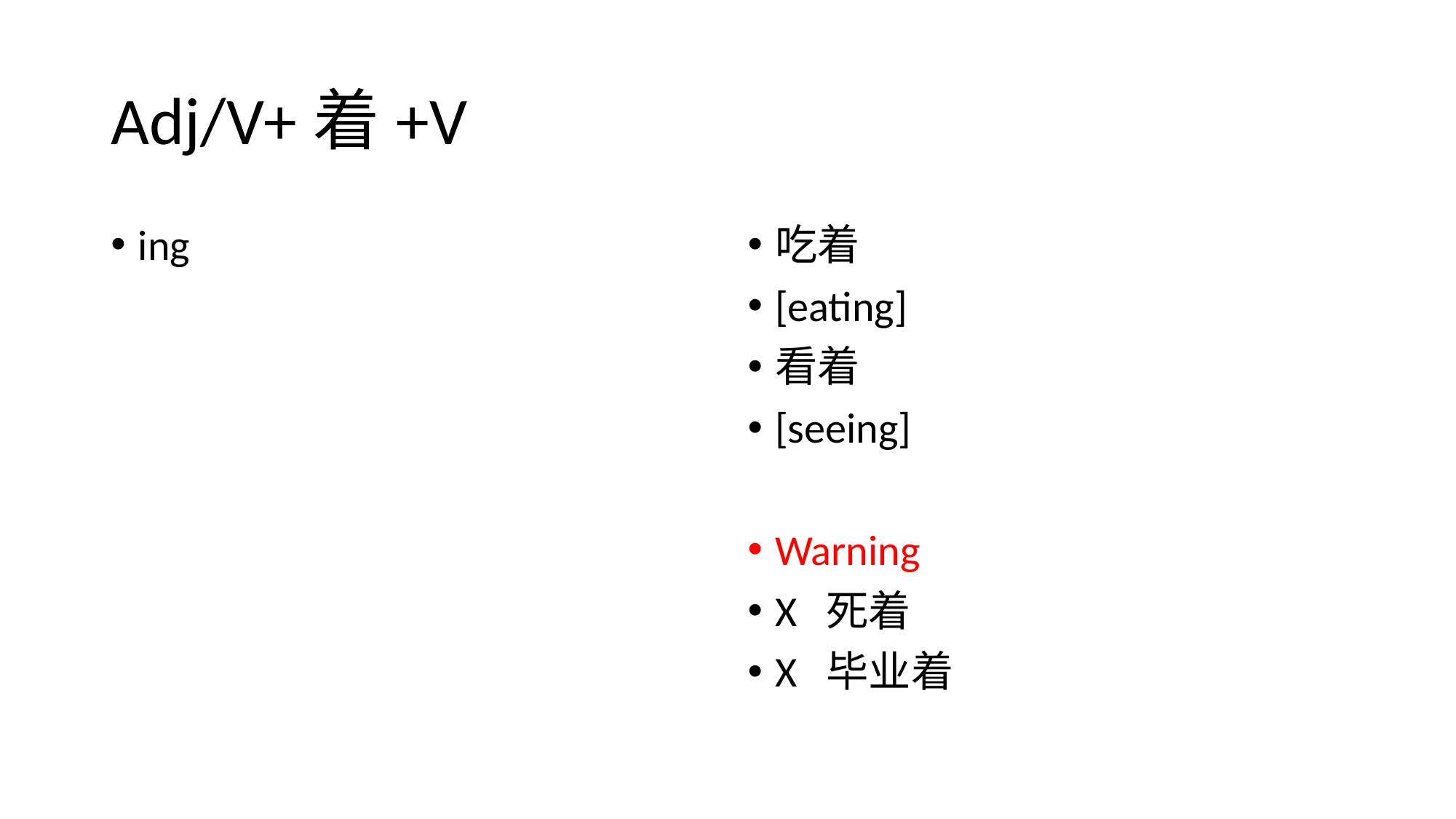

# Adj/V+着+V
ing
吃着
[eating]
看着
[seeing]

Warning
X  死着
X  毕业着